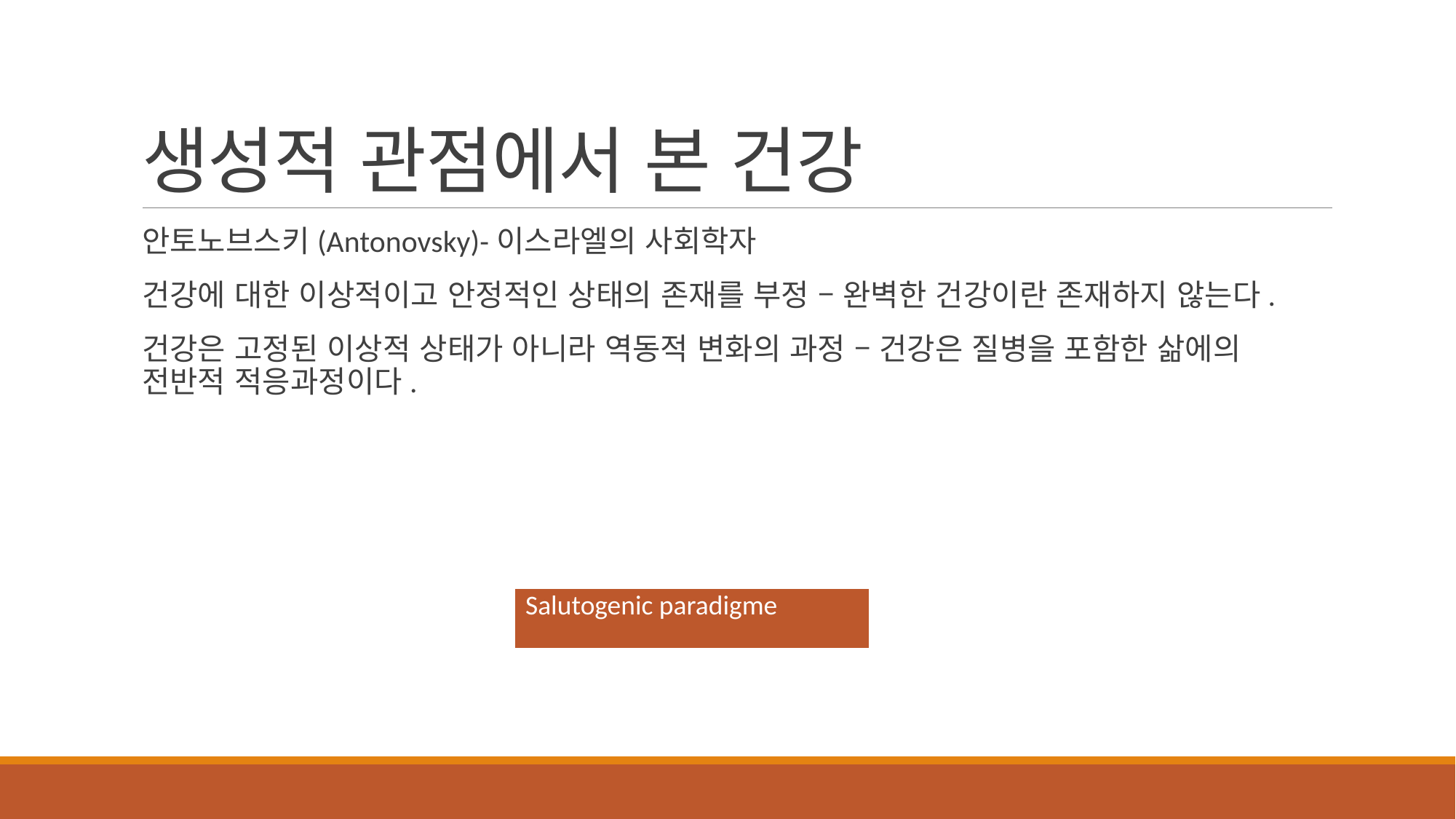

# 생성적 관점에서 본 건강
안토노브스키(Antonovsky)-이스라엘의 사회학자
건강에 대한 이상적이고 안정적인 상태의 존재를 부정 – 완벽한 건강이란 존재하지 않는다.
건강은 고정된 이상적 상태가 아니라 역동적 변화의 과정 – 건강은 질병을 포함한 삶에의 전반적 적응과정이다.
| Salutogenic paradigme |
| --- |